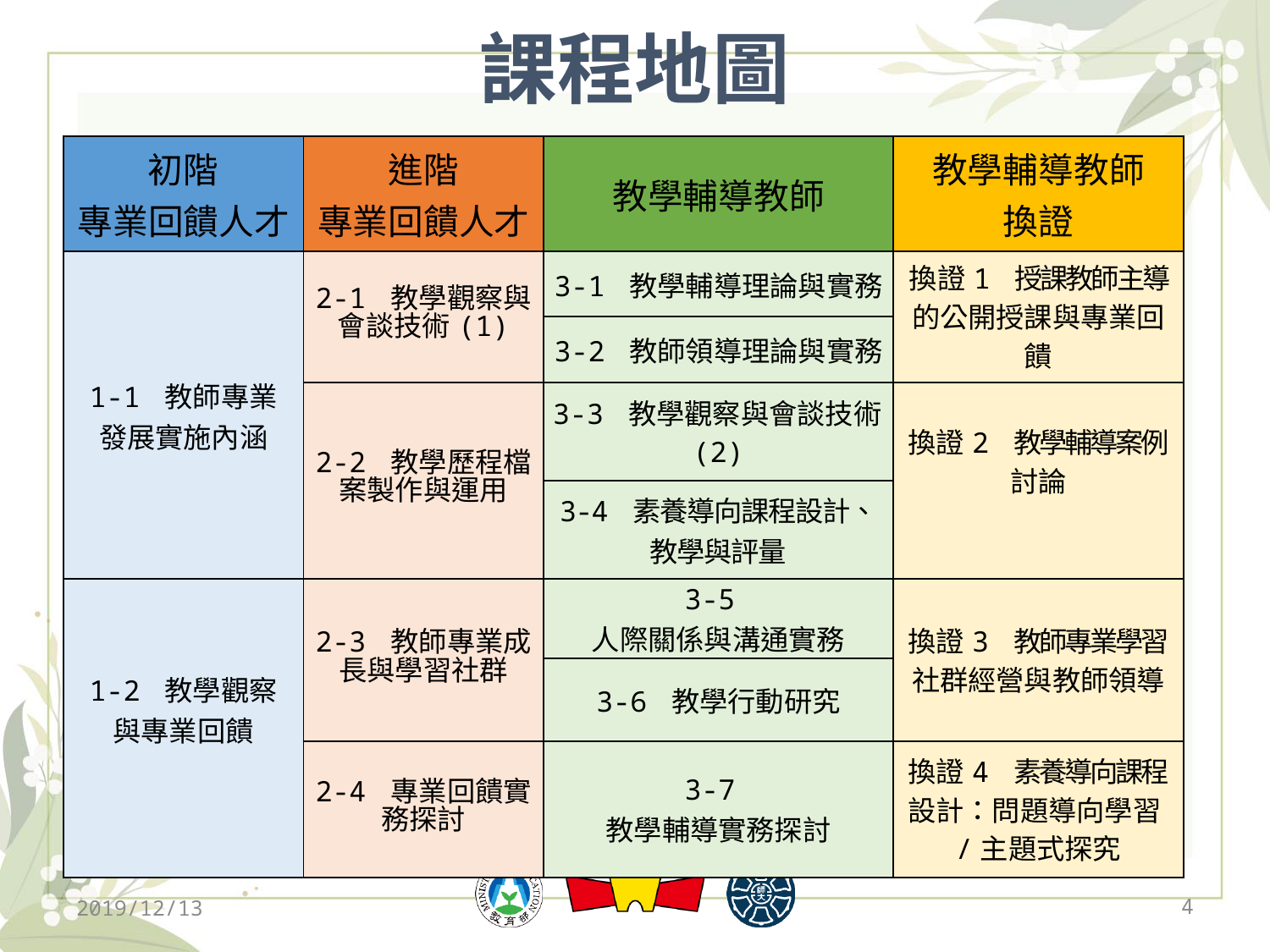

# 課程地圖
| 初階 專業回饋人才 | 進階 專業回饋人才 | 教學輔導教師 | 教學輔導教師 換證 |
| --- | --- | --- | --- |
| 1-1 教師專業發展實施內涵 | 2-1 教學觀察與會談技術(1) | 3-1 教學輔導理論與實務 | 換證1 授課教師主導的公開授課與專業回饋 |
|  |  | 3-2 教師領導理論與實務 |  |
|  | 2-2 教學歷程檔案製作與運用 | 3-3 教學觀察與會談技術(2) | 換證2 教學輔導案例討論 |
|  |  | 3-4 素養導向課程設計、教學與評量 |  |
| 1-2 教學觀察與專業回饋 | 2-3 教師專業成長與學習社群 | 3-5 人際關係與溝通實務 | 換證3 教師專業學習社群經營與教師領導 |
|  |  | 3-6 教學行動研究 |  |
|  | 2-4 專業回饋實務探討 | 3-7 教學輔導實務探討 | 換證4 素養導向課程設計：問題導向學習/主題式探究 |
2019/12/13
4